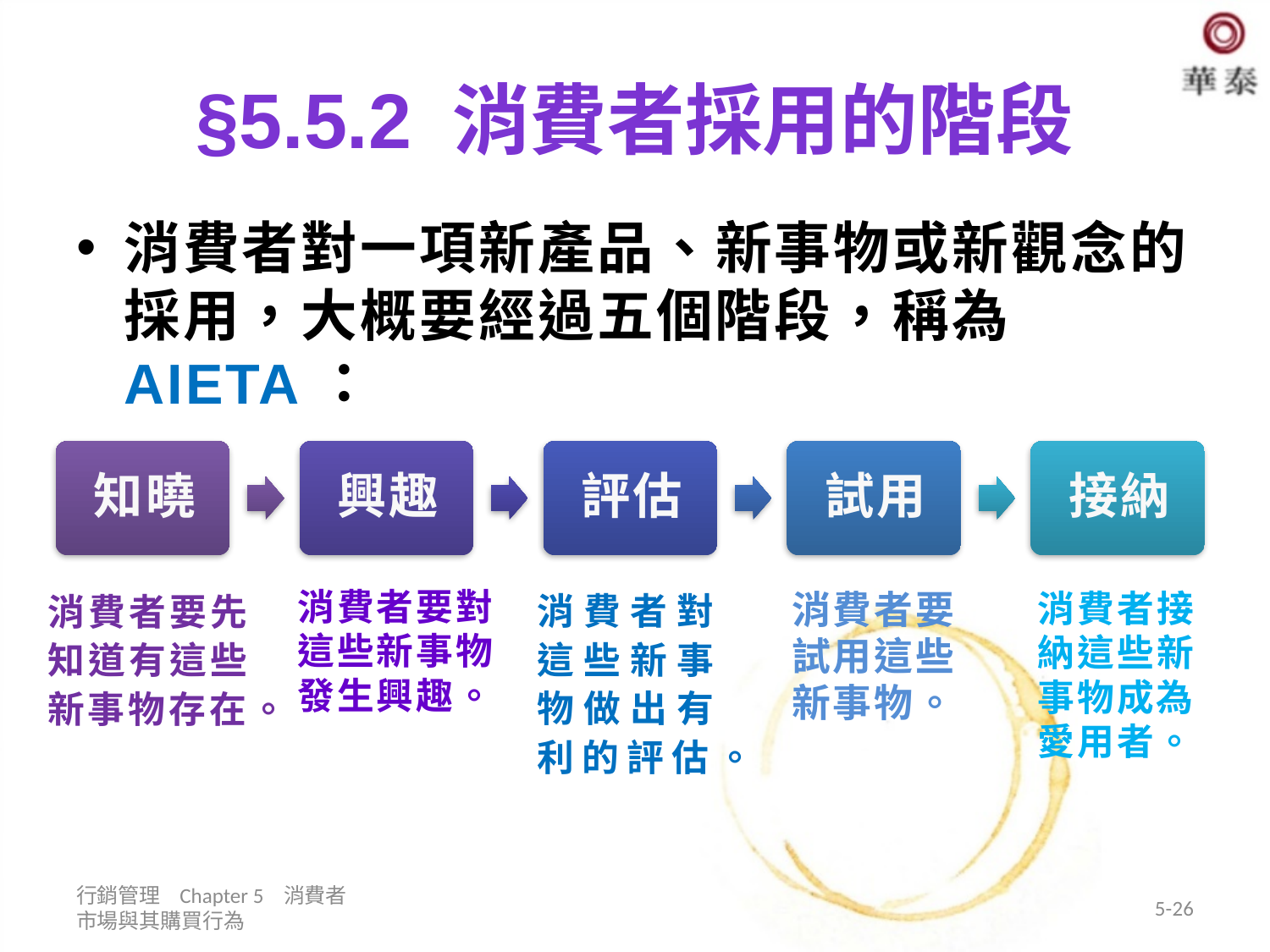

# §5.5.2 消費者採用的階段
消費者對一項新產品、新事物或新觀念的採用，大概要經過五個階段，稱為AIETA：
知曉

興趣

評估

試用

接納
消費者對這些新事物做出有利的評估。
消費者要對這些新事物發生興趣。
消費者要先知道有這些新事物存在。
消費者接納這些新事物成為愛用者。
消費者要試用這些新事物。
行銷管理   Chapter 5   消費者市場與其購買行為
5-26